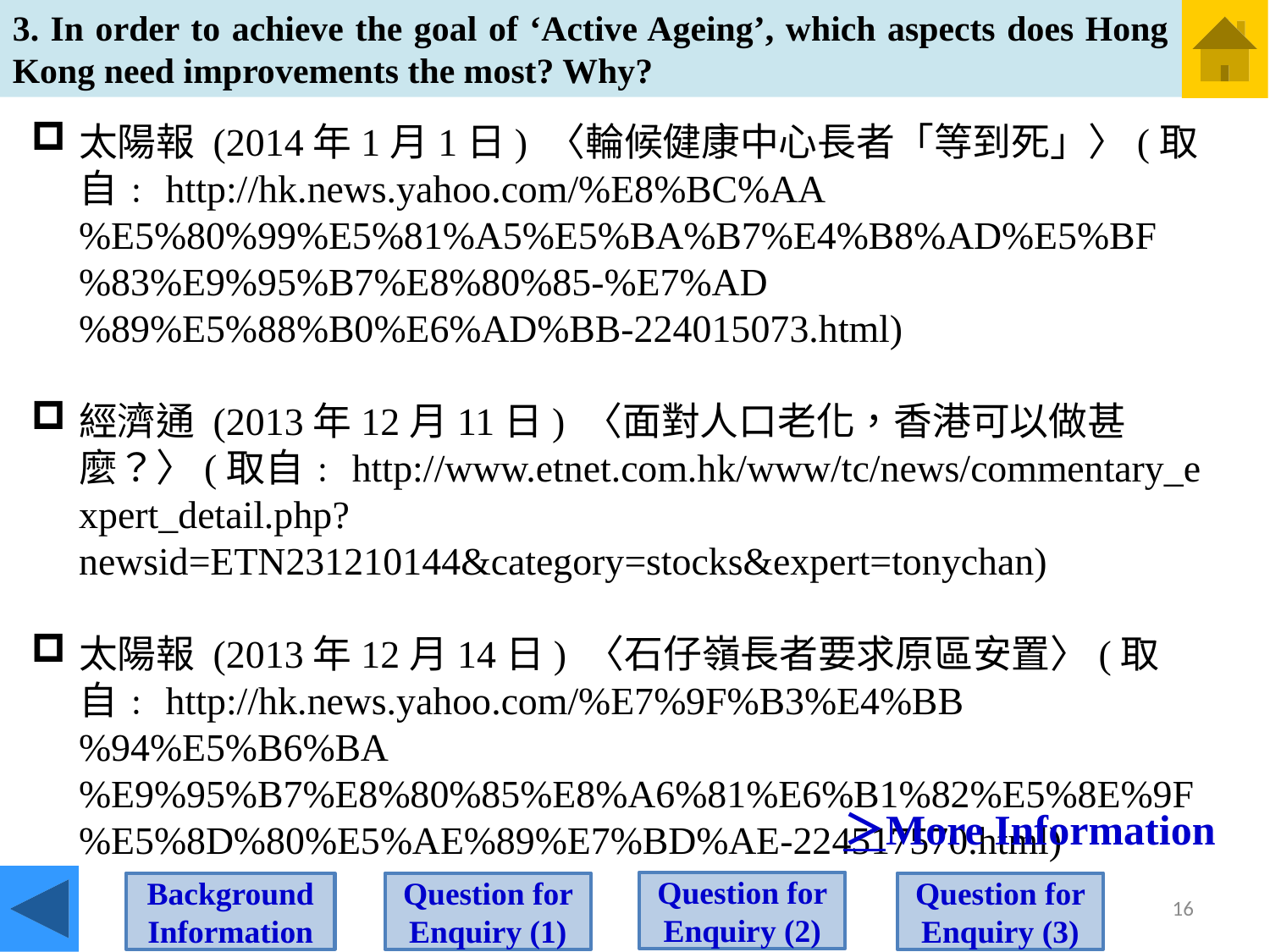

3. In order to achieve the goal of ‘Active Ageing’, which aspects does Hong Kong need improvements the most? Why?

太陽報 (2014年1月1日) 〈輪候健康中心長者「等到死」〉(取自﹕http://hk.news.yahoo.com/%E8%BC%AA%E5%80%99%E5%81%A5%E5%BA%B7%E4%B8%AD%E5%BF%83%E9%95%B7%E8%80%85-%E7%AD%89%E5%88%B0%E6%AD%BB-224015073.html)

經濟通 (2013年12月11日) 〈面對人口老化，香港可以做甚麼？〉(取自﹕http://www.etnet.com.hk/www/tc/news/commentary_expert_detail.php?newsid=ETN231210144&category=stocks&expert=tonychan)

太陽報 (2013年12月14日) 〈石仔嶺長者要求原區安置〉(取自﹕http://hk.news.yahoo.com/%E7%9F%B3%E4%BB%94%E5%B6%BA%E9%95%B7%E8%80%85%E8%A6%81%E6%B1%82%E5%8E%9F%E5%8D%80%E5%AE%89%E7%BD%AE-224517570.html)

＞More Information

Question for Enquiry (2)
Question for Enquiry (1)
Background Information
Question for Enquiry (3)
16